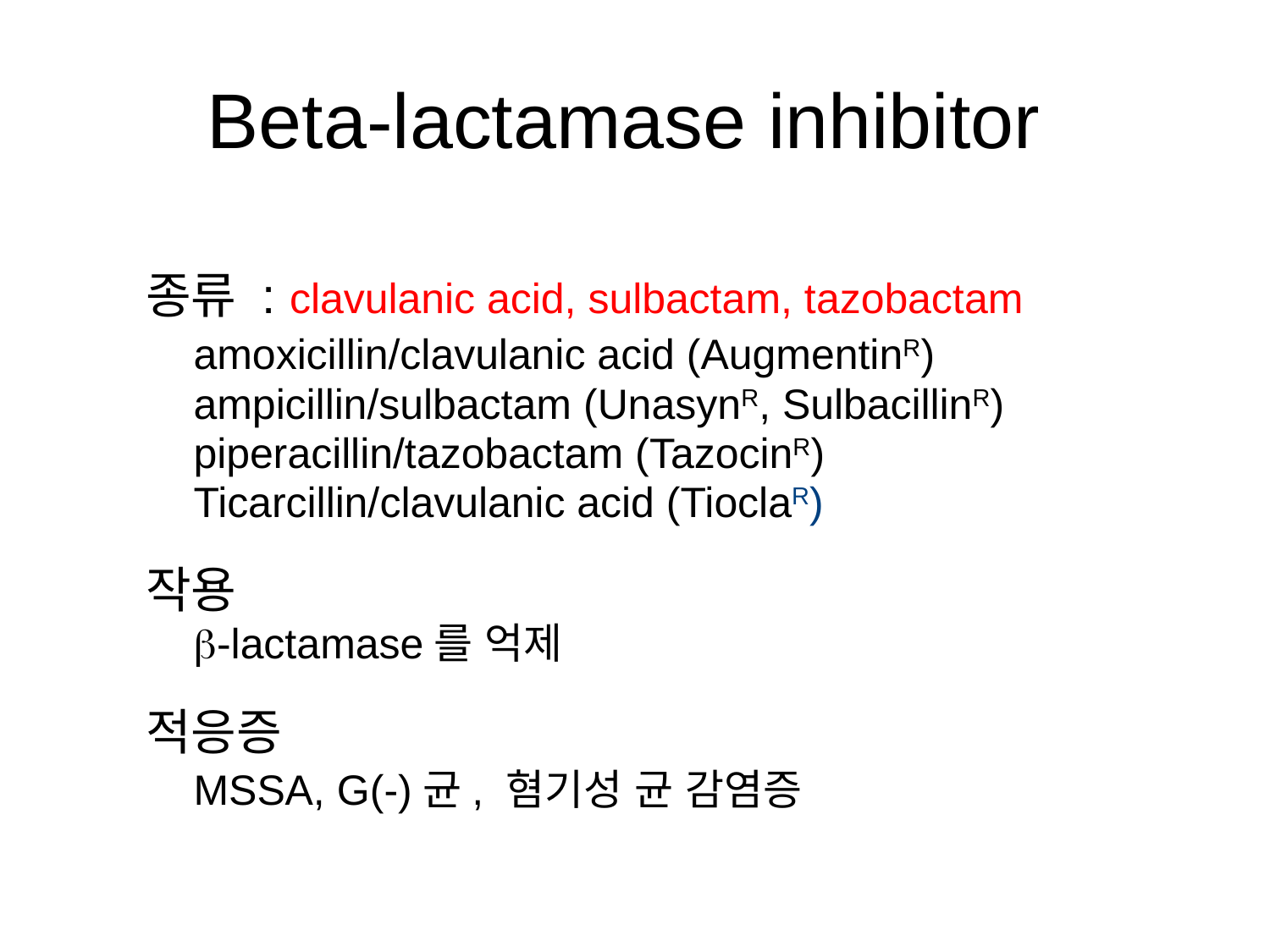

# Beta-lactamase inhibitor
종류 : clavulanic acid, sulbactam, tazobactam
	amoxicillin/clavulanic acid (AugmentinR)
	ampicillin/sulbactam (UnasynR, SulbacillinR)
	piperacillin/tazobactam (TazocinR)
	Ticarcillin/clavulanic acid (TioclaR)
작용
	β-lactamase를 억제
적응증
	MSSA, G(-)균, 혐기성 균 감염증